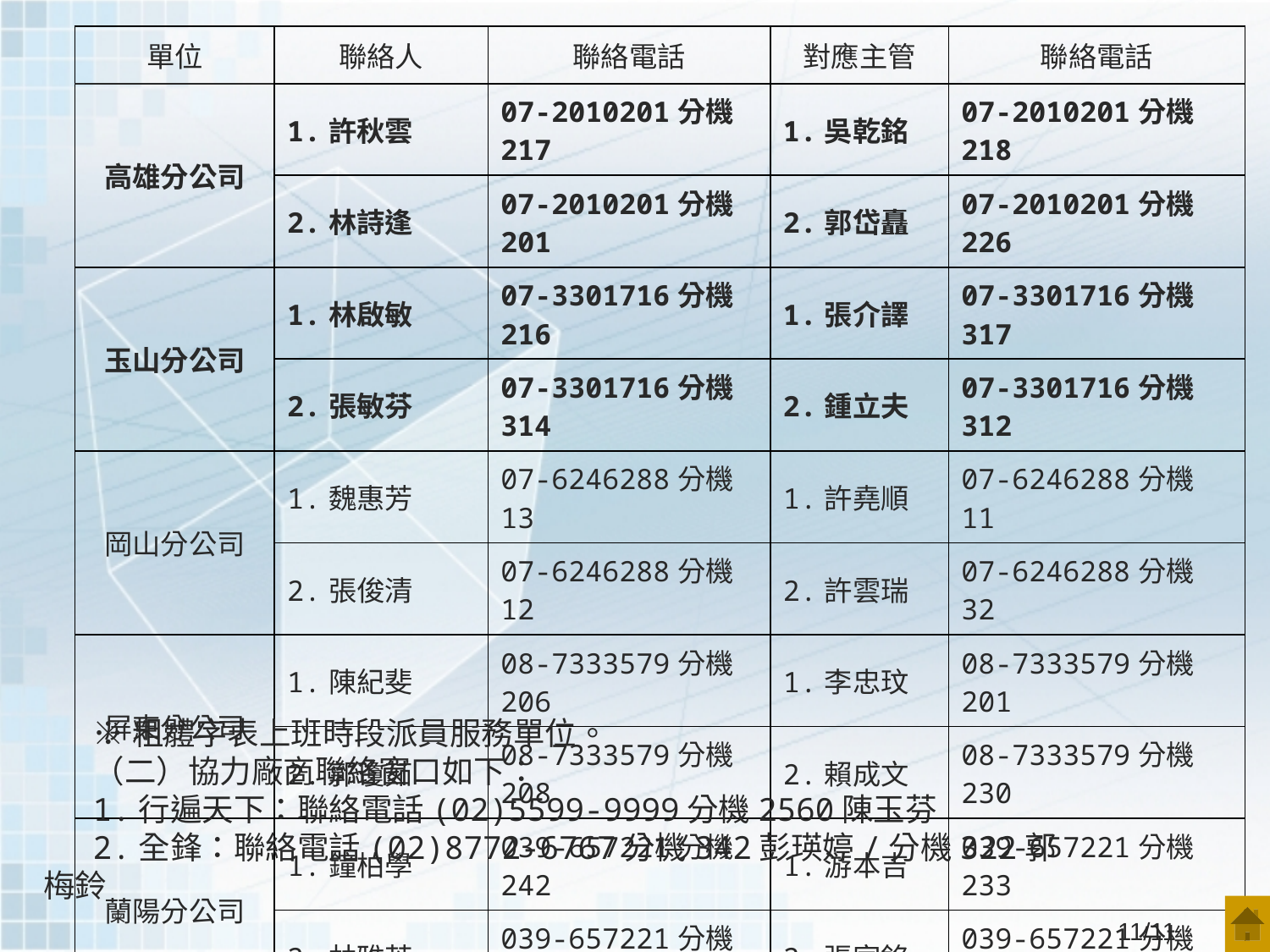

| 單位 | 聯絡人 | 聯絡電話 | 對應主管 | 聯絡電話 |
| --- | --- | --- | --- | --- |
| 高雄分公司 | 1.許秋雲 | 07-2010201分機217 | 1.吳乾銘 | 07-2010201分機218 |
|  | 2.林詩逢 | 07-2010201分機201 | 2.郭岱矗 | 07-2010201分機226 |
| 玉山分公司 | 1.林啟敏 | 07-3301716分機216 | 1.張介譯 | 07-3301716分機317 |
|  | 2.張敏芬 | 07-3301716分機314 | 2.鍾立夫 | 07-3301716分機312 |
| 岡山分公司 | 1.魏惠芳 | 07-6246288分機13 | 1.許堯順 | 07-6246288分機11 |
|  | 2.張俊清 | 07-6246288分機12 | 2.許雲瑞 | 07-6246288分機32 |
| 屏東分公司 | 1.陳紀斐 | 08-7333579分機206 | 1.李忠玟 | 08-7333579分機201 |
|  | 2.郭瓊茹 | 08-7333579分機208 | 2.賴成文 | 08-7333579分機230 |
| 蘭陽分公司 | 1.鐘柏學 | 039-657221分機242 | 1.游本吉 | 039-657221分機233 |
|  | 2.林雅芳 | 039-657221分機232 | 2.張家銘 | 039-657221分機215 |

※粗體字表上班時段派員服務單位。
（二）協力廠商聯絡窗口如下：
1.行遍天下：聯絡電話(02)5599-9999分機2560陳玉芬
2.全鋒：聯絡電話(02)8772-6767分機342彭瑛婷/分機322郭梅鈴

11/11